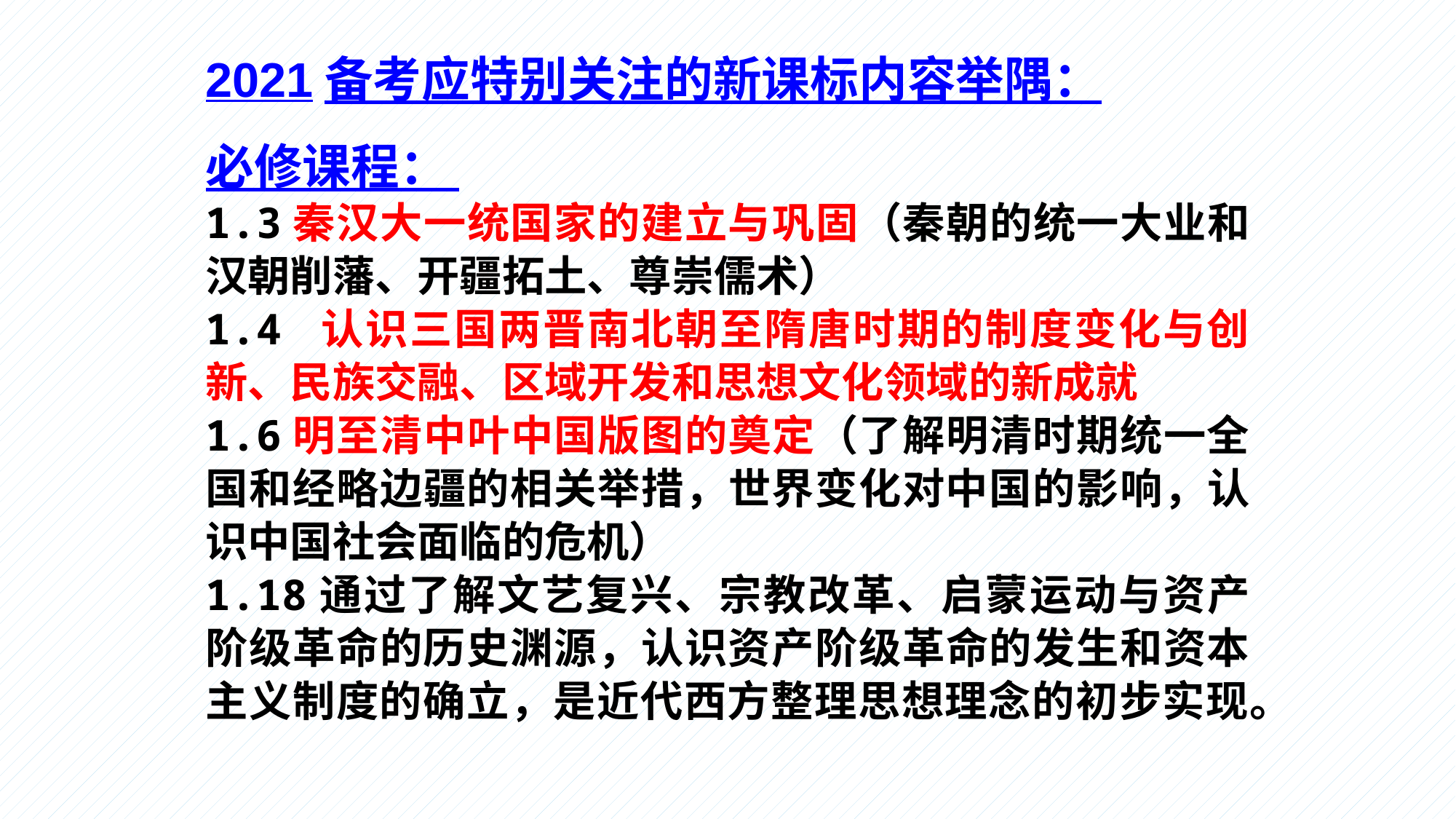

2021备考应特别关注的新课标内容举隅：
必修课程：
1.3秦汉大一统国家的建立与巩固（秦朝的统一大业和汉朝削藩、开疆拓土、尊崇儒术）
1.4 认识三国两晋南北朝至隋唐时期的制度变化与创新、民族交融、区域开发和思想文化领域的新成就
1.6明至清中叶中国版图的奠定（了解明清时期统一全国和经略边疆的相关举措，世界变化对中国的影响，认识中国社会面临的危机）
1.18通过了解文艺复兴、宗教改革、启蒙运动与资产阶级革命的历史渊源，认识资产阶级革命的发生和资本主义制度的确立，是近代西方整理思想理念的初步实现。